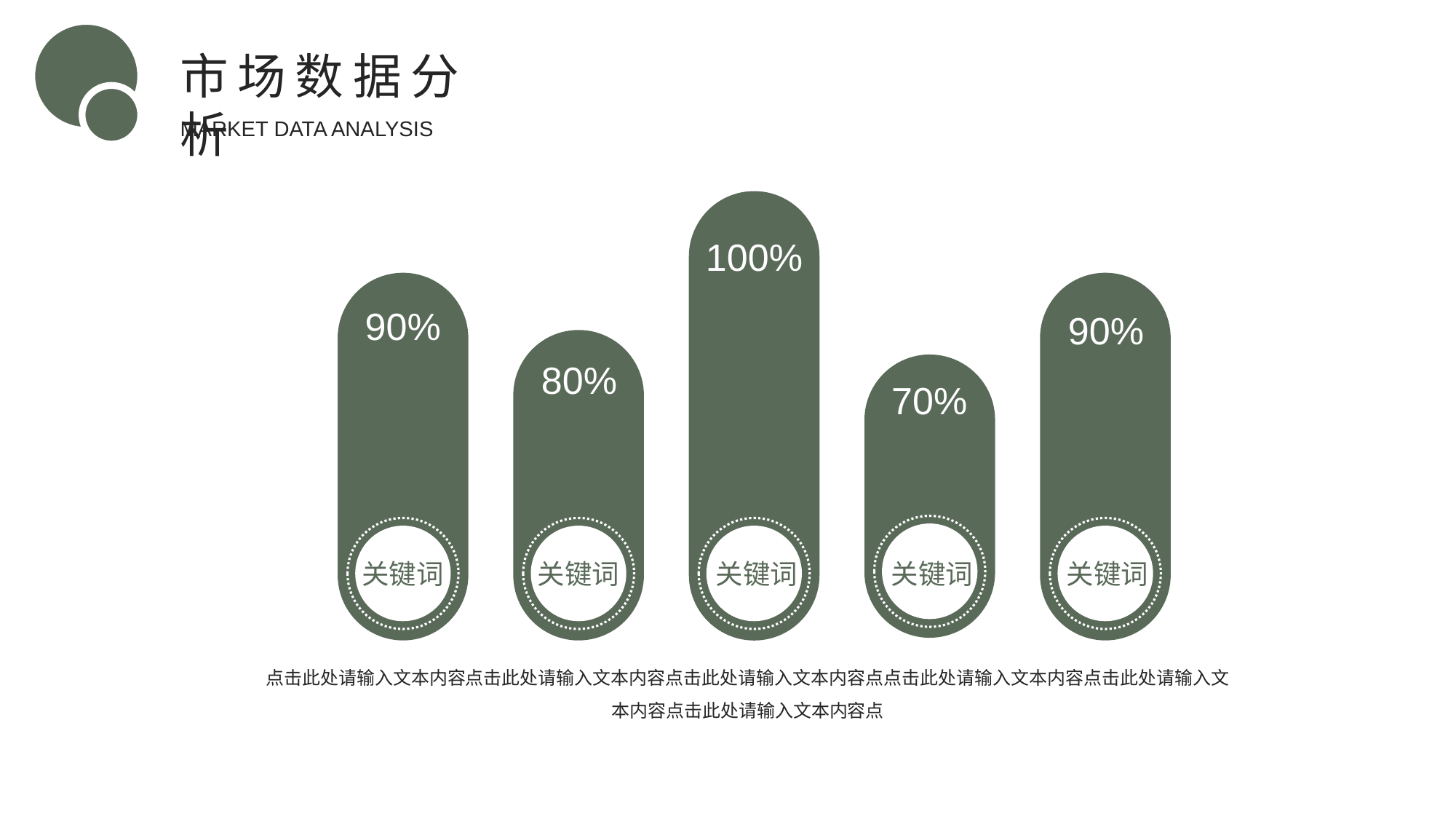

市场数据分析

MARKET DATA ANALYSIS

100%

90%
90%

80%

70%

关键词
关键词
关键词
关键词
关键词
点击此处请输入文本内容点击此处请输入文本内容点击此处请输入文本内容点点击此处请输入文本内容点击此处请输入文本内容点击此处请输入文本内容点